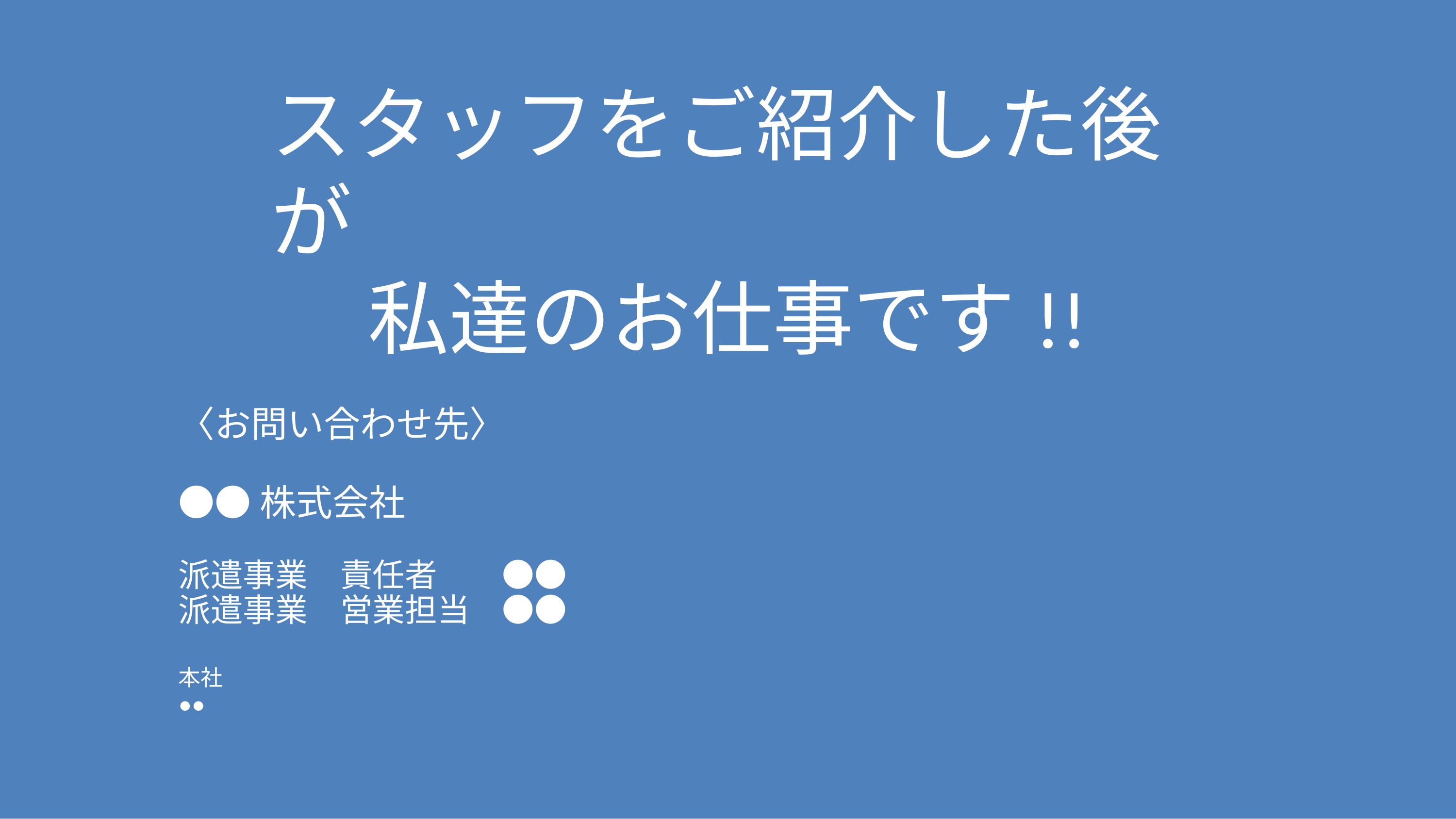

スタッフをご紹介した後が
私達のお仕事です!!

〈お問い合わせ先〉

●●株式会社

派遣事業　責任者　　●●
派遣事業　営業担当　●●

本社
●●